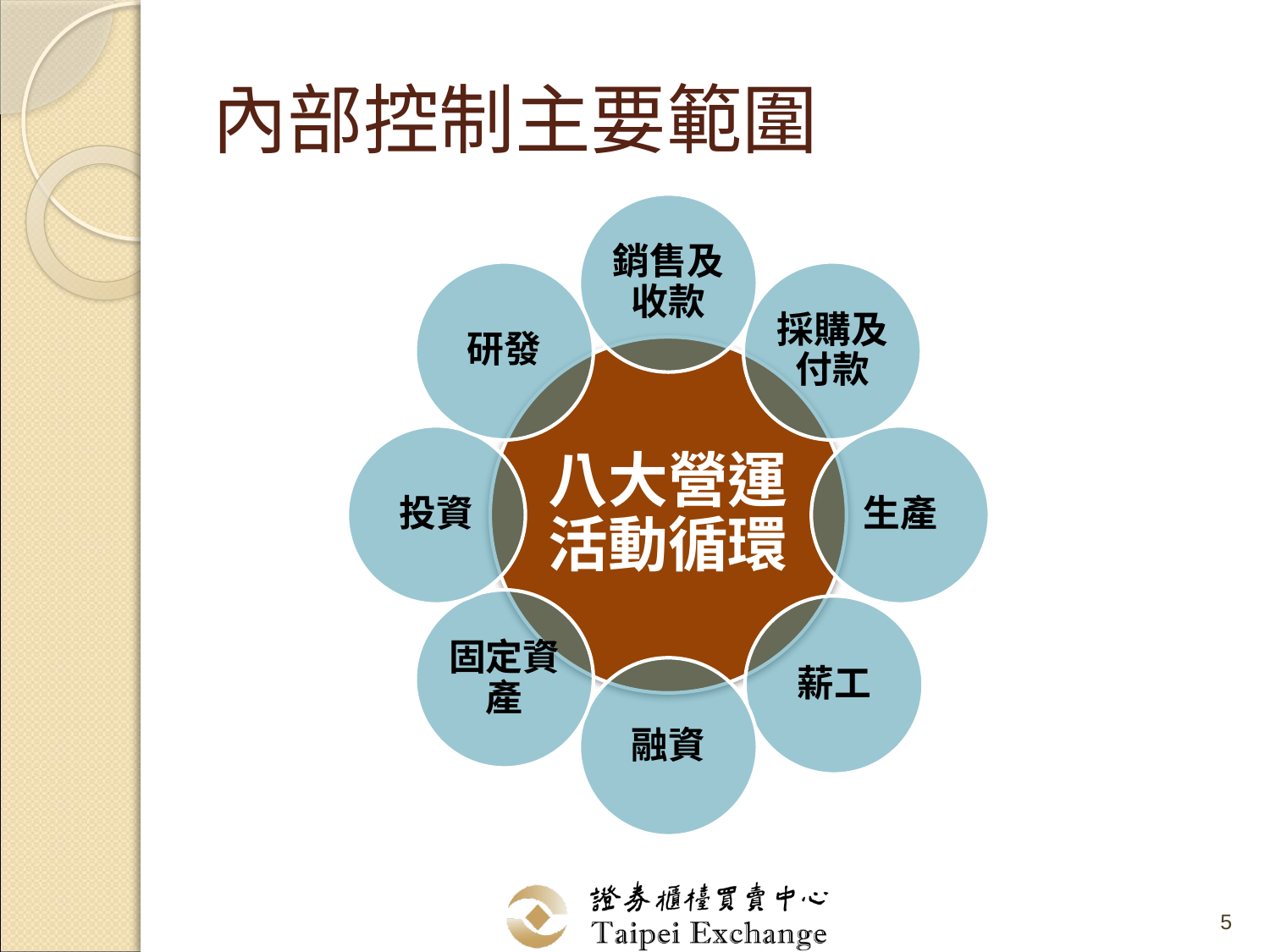

# 內部控制主要範圍
八大營運活動循環
銷售及收款
採購及付款
生產
薪工
融資
固定資產
投資
研發

5